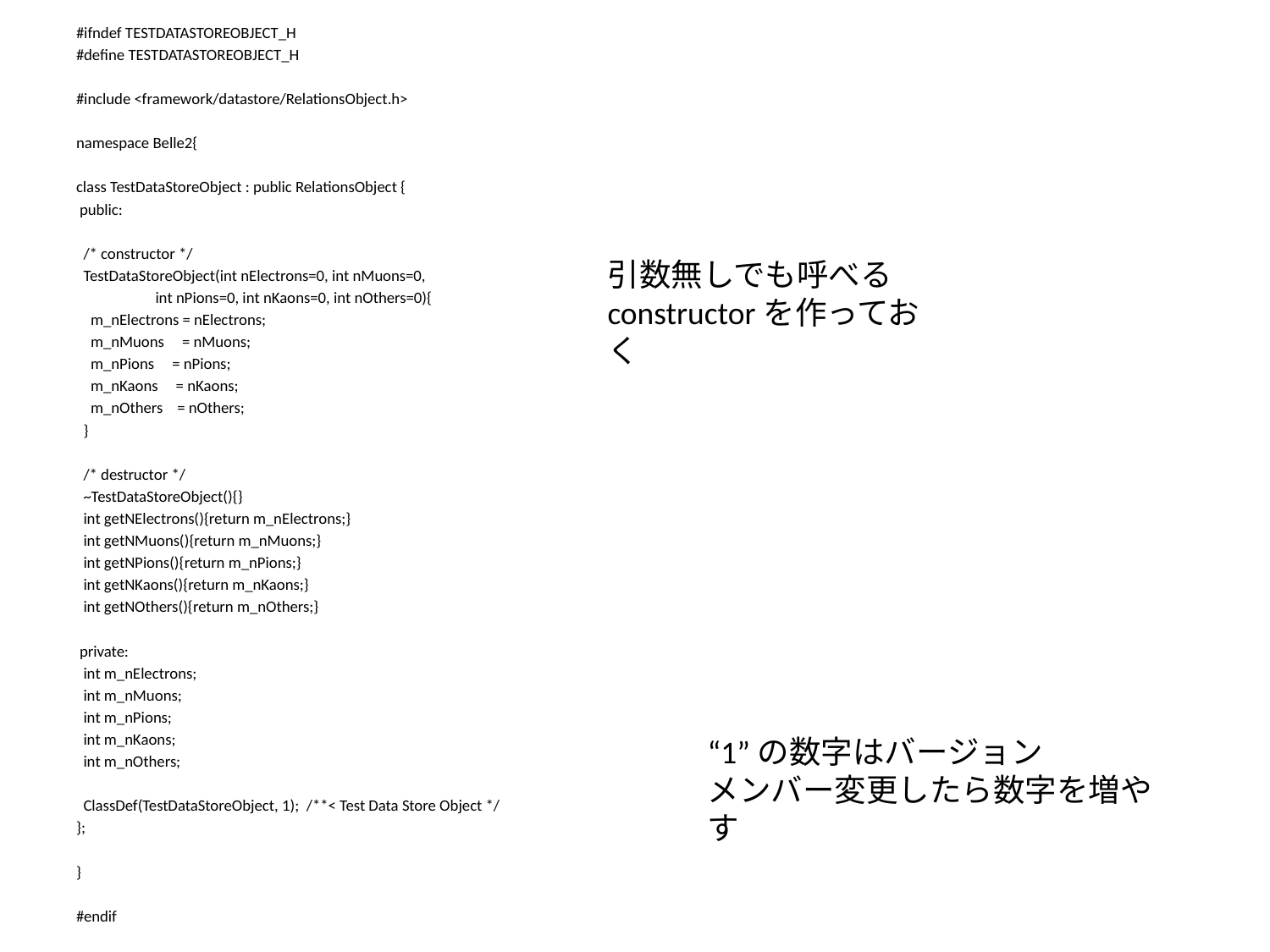

#ifndef TESTDATASTOREOBJECT_H
#define TESTDATASTOREOBJECT_H

#include <framework/datastore/RelationsObject.h>

namespace Belle2{

class TestDataStoreObject : public RelationsObject {
 public:

  /* constructor */
  TestDataStoreObject(int nElectrons=0, int nMuons=0,
                      int nPions=0, int nKaons=0, int nOthers=0){
    m_nElectrons = nElectrons;
    m_nMuons     = nMuons;
    m_nPions     = nPions;
    m_nKaons     = nKaons;
    m_nOthers    = nOthers;
  }

  /* destructor */
  ~TestDataStoreObject(){}
  int getNElectrons(){return m_nElectrons;}
  int getNMuons(){return m_nMuons;}
  int getNPions(){return m_nPions;}
  int getNKaons(){return m_nKaons;}
  int getNOthers(){return m_nOthers;}

 private:
  int m_nElectrons;
  int m_nMuons;
  int m_nPions;
  int m_nKaons;
  int m_nOthers;

  ClassDef(TestDataStoreObject, 1);  /**< Test Data Store Object */
};

}

#endif
引数無しでも呼べるconstructorを作っておく

“1”の数字はバージョン
メンバー変更したら数字を増やす